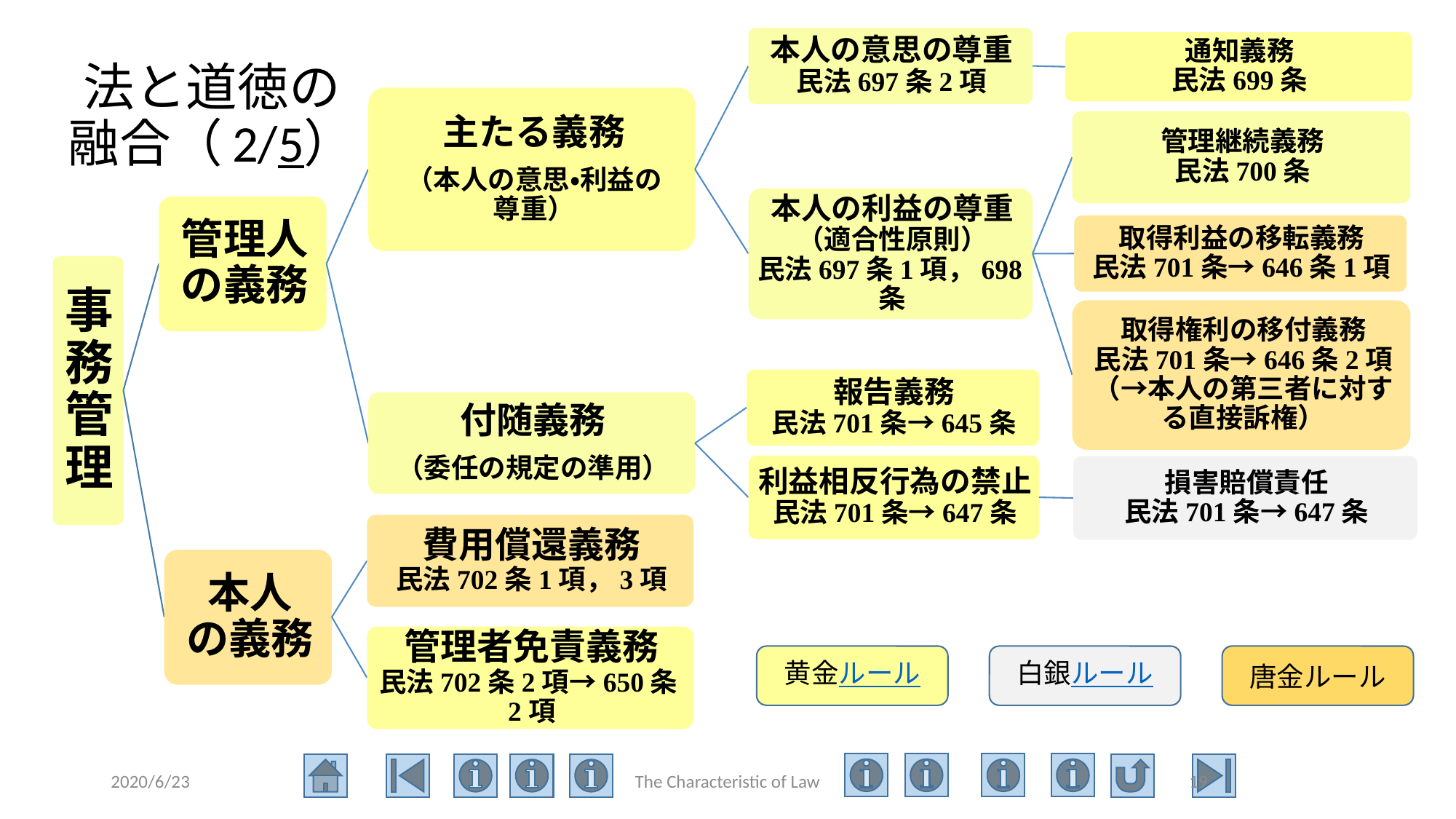

事
務
管
理

管理人
の義務

主たる義務
（本人の意思・利益の
尊重）

本人の意思の尊重
民法697条2項

通知義務
民法699条

本人の利益の尊重
（適合性原則）
民法697条1項，698条

管理継続義務
民法700条

取得利益の移転義務
民法701条→646条1項

取得権利の移付義務
民法701条→646条2項
（→本人の第三者に対する直接訴権）

付随義務
（委任の規定の準用）

報告義務
民法701条→645条

利益相反行為の禁止
民法701条→647条

損害賠償責任
民法701条→647条

本人
の義務

費用償還義務
民法702条1項，3項

管理者免責義務
民法702条2項→650条2項
# 法と道徳の融合（2/5）
白銀ルール
唐金ルール
黄金ルール
2020/6/23
The Characteristic of Law
19